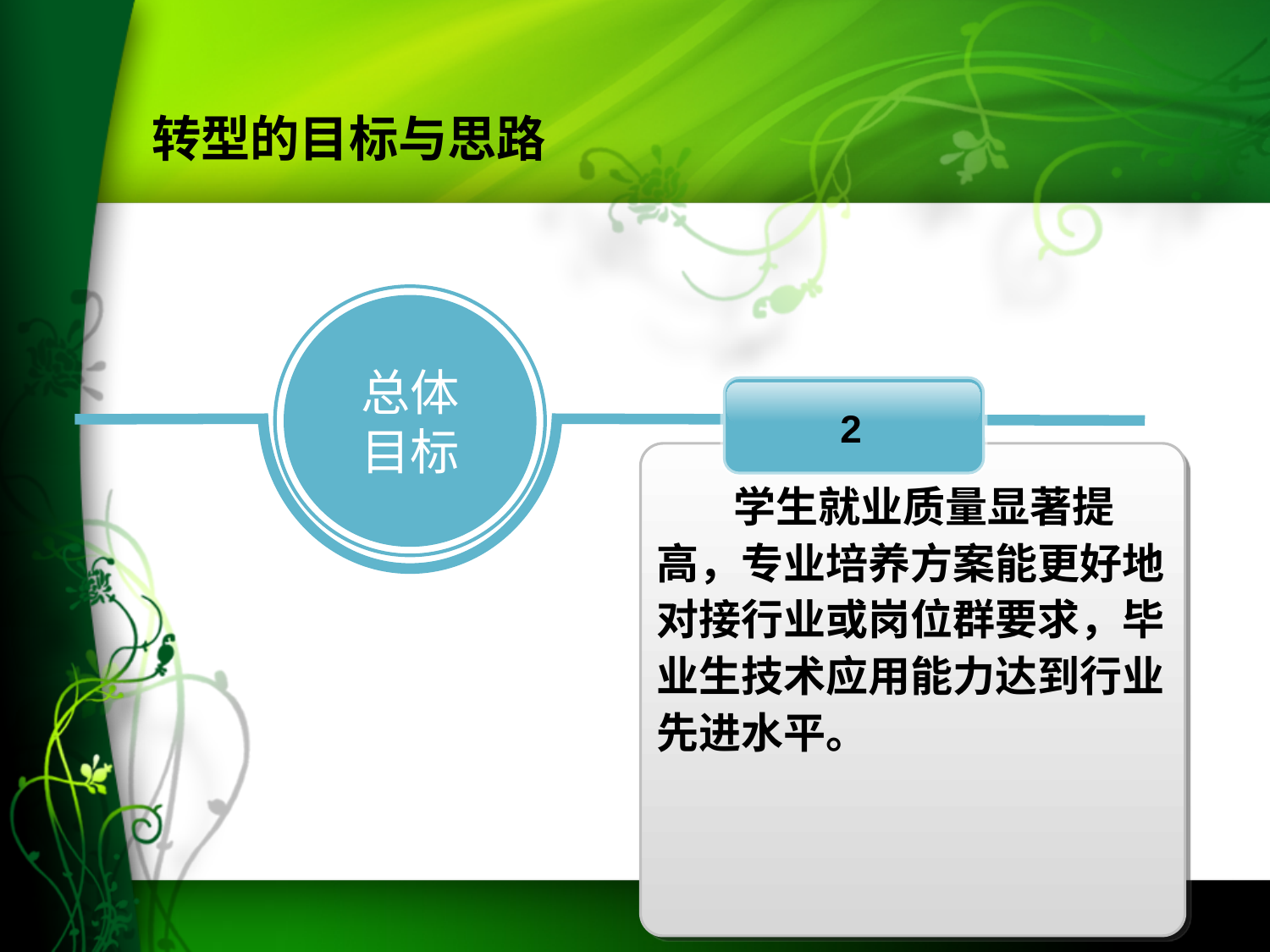

转型的目标与思路

总体
目标

2

       学生就业质量显著提高，专业培养方案能更好地对接行业或岗位群要求，毕业生技术应用能力达到行业先进水平。